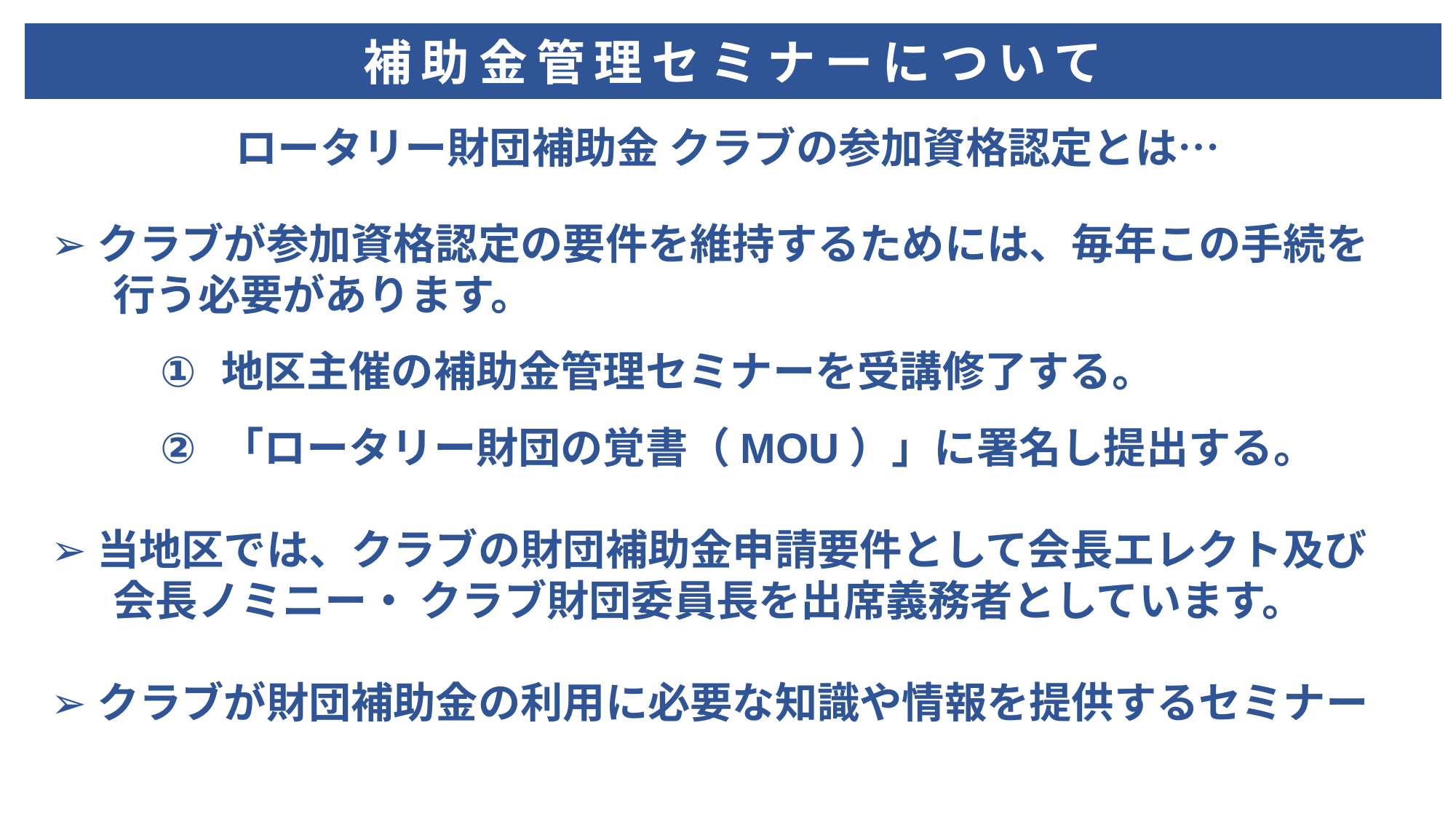

補助金管理セミナーについて
ロータリー財団補助金 クラブの参加資格認定とは…
➢クラブが参加資格認定の要件を維持するためには、毎年この手続を
 　行う必要があります。
地区主催の補助金管理セミナーを受講修了する。
「ロータリー財団の覚書（MOU）」に署名し提出する。

➢当地区では、クラブの財団補助金申請要件として会長エレクト及び
 　会長ノミニー・ クラブ財団委員長を出席義務者としています。

➢クラブが財団補助金の利用に必要な知識や情報を提供するセミナー